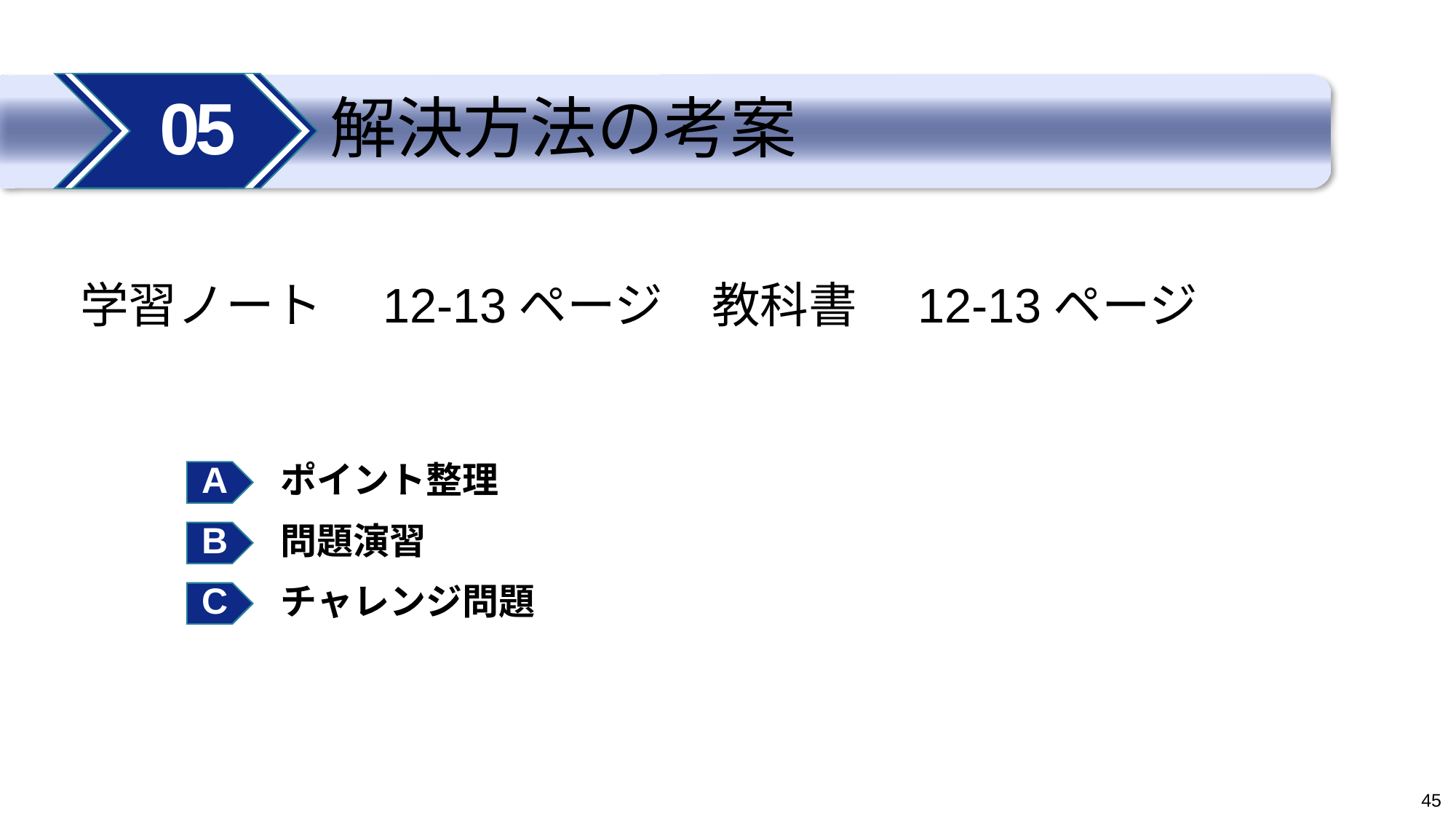

05
# 解決方法の考案
学習ノート　12-13ページ　教科書　12-13ページ
ポイント整理
問題演習
チャレンジ問題
45